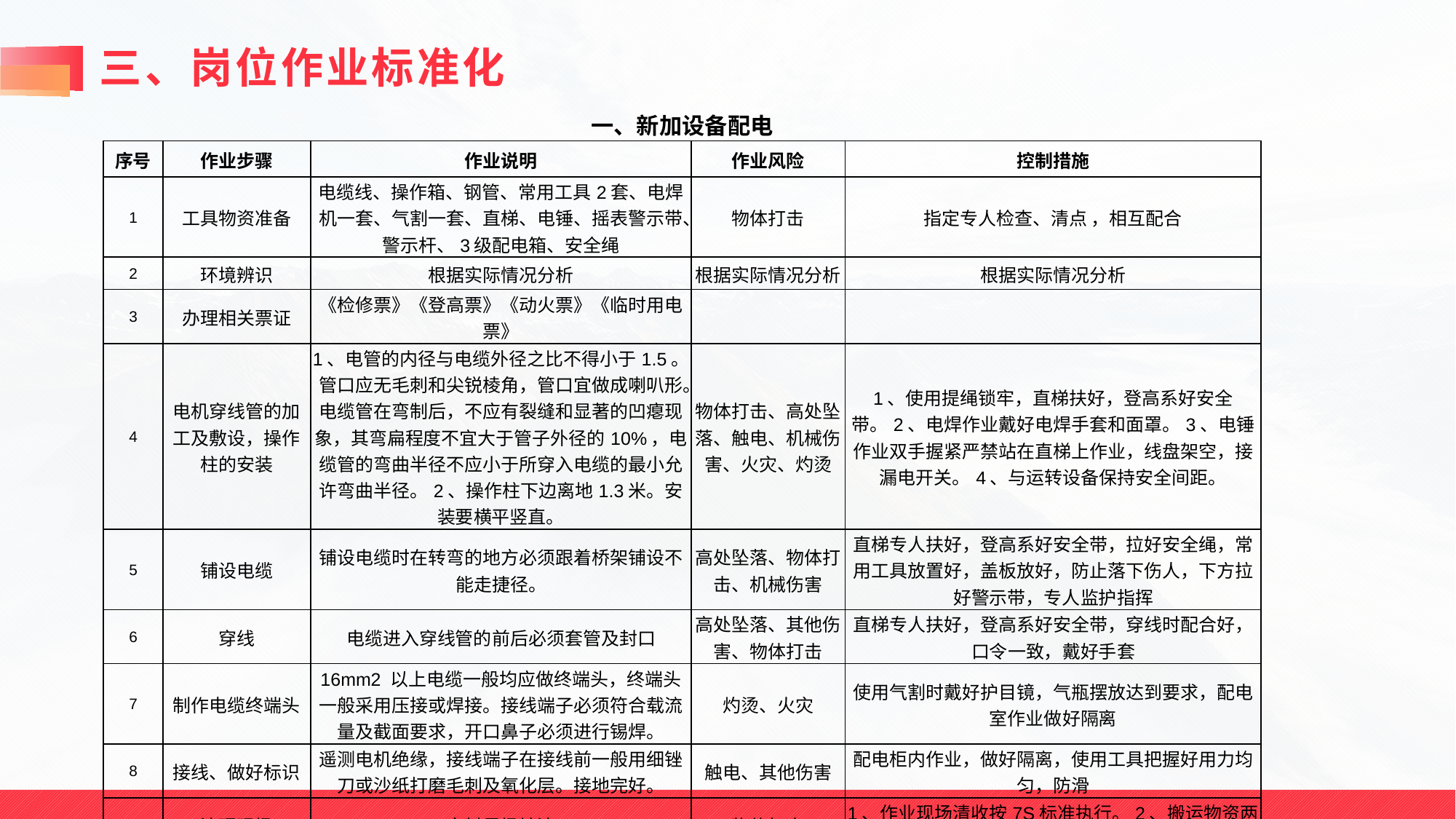

# 三、岗位作业标准化
| 一、新加设备配电 |  |  |  |  |
| --- | --- | --- | --- | --- |
| 序号 | 作业步骤 | 作业说明 | 作业风险 | 控制措施 |
| 1 | 工具物资准备 | 电缆线、操作箱、钢管、常用工具2套、电焊机一套、气割一套、直梯、电锤、摇表警示带、警示杆、3级配电箱、安全绳 | 物体打击 | 指定专人检查、清点 ，相互配合 |
| 2 | 环境辨识 | 根据实际情况分析 | 根据实际情况分析 | 根据实际情况分析 |
| 3 | 办理相关票证 | 《检修票》《登高票》《动火票》《临时用电票》 |  |  |
| 4 | 电机穿线管的加工及敷设，操作柱的安装 | 1、电管的内径与电缆外径之比不得小于1.5。管口应无毛刺和尖锐棱角，管口宜做成喇叭形。电缆管在弯制后，不应有裂缝和显著的凹瘪现象，其弯扁程度不宜大于管子外径的10%，电缆管的弯曲半径不应小于所穿入电缆的最小允许弯曲半径。2、操作柱下边离地1.3米。安装要横平竖直。 | 物体打击、高处坠落、触电、机械伤害、火灾、灼烫 | 1、使用提绳锁牢，直梯扶好，登高系好安全带。2、电焊作业戴好电焊手套和面罩。3、电锤作业双手握紧严禁站在直梯上作业，线盘架空，接漏电开关。4、与运转设备保持安全间距。 |
| 5 | 铺设电缆 | 铺设电缆时在转弯的地方必须跟着桥架铺设不能走捷径。 | 高处坠落、物体打击、机械伤害 | 直梯专人扶好，登高系好安全带，拉好安全绳，常用工具放置好，盖板放好，防止落下伤人，下方拉好警示带，专人监护指挥 |
| 6 | 穿线 | 电缆进入穿线管的前后必须套管及封口 | 高处坠落、其他伤害、物体打击 | 直梯专人扶好，登高系好安全带，穿线时配合好，口令一致，戴好手套 |
| 7 | 制作电缆终端头 | 16mm2 以上电缆一般均应做终端头，终端头一般采用压接或焊接。接线端子必须符合载流量及截面要求，开口鼻子必须进行锡焊。 | 灼烫、火灾 | 使用气割时戴好护目镜，气瓶摆放达到要求，配电室作业做好隔离 |
| 8 | 接线、做好标识 | 遥测电机绝缘，接线端子在接线前一般用细锉刀或沙纸打磨毛刺及氧化层。接地完好。 | 触电、其他伤害 | 配电柜内作业，做好隔离，使用工具把握好用力均匀，防滑 |
| 9 | 清理现场 | 工完料尽场地清。 | 物体打击 | 1、作业现场清收按7S标准执行。2、搬运物资两人配合好，口令一致 |
| 10 | 试车资料收集 | 试车记录要详细以及电机型号、功率及配电柜信息等。 | 触电、设备损坏、机械伤害 | 联系运行班长现场确认，开停送电票值班电工合闸送电，戴好面屏、手套。 |
29